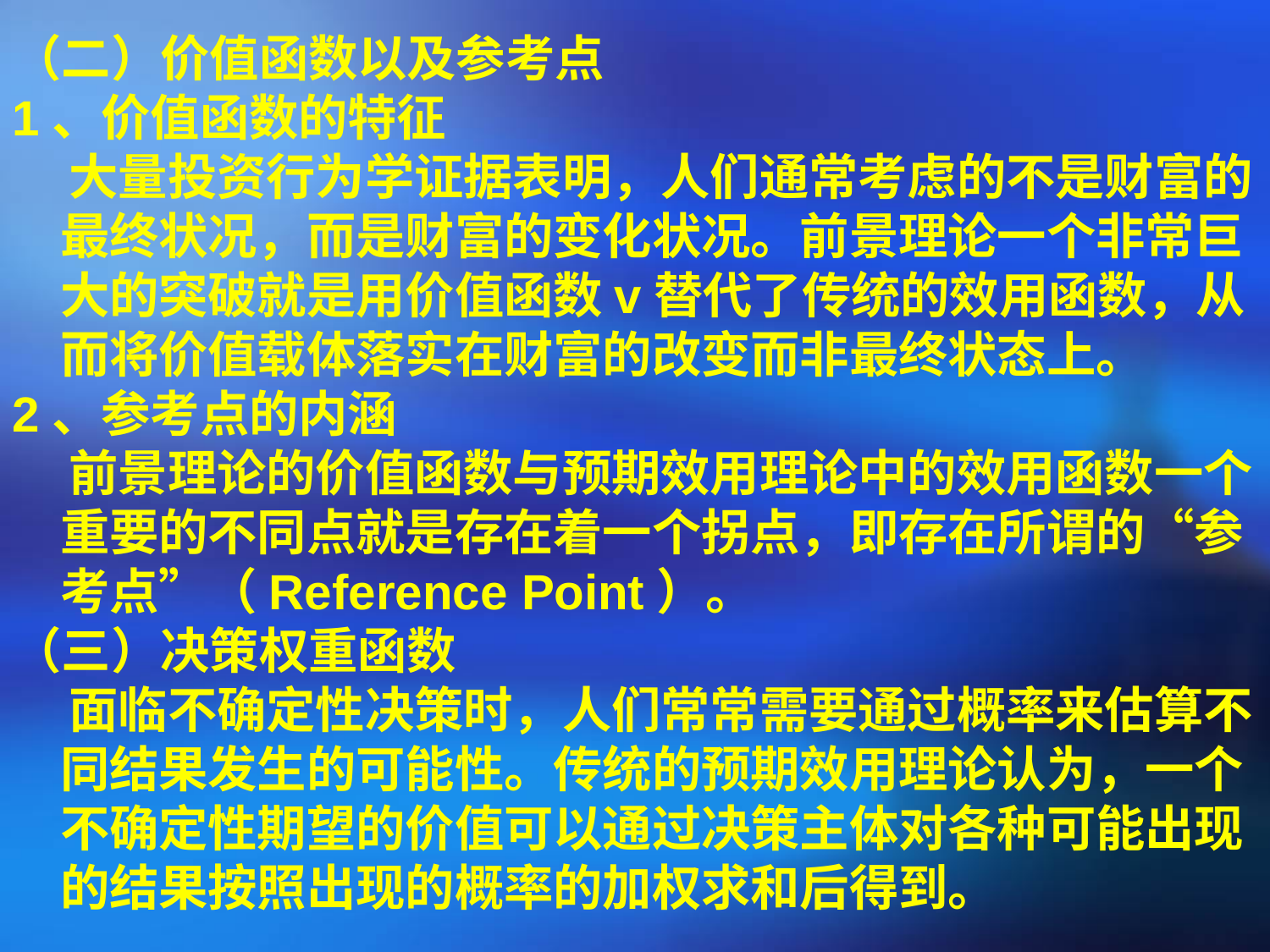

（二）价值函数以及参考点
1、价值函数的特征
    大量投资行为学证据表明，人们通常考虑的不是财富的最终状况，而是财富的变化状况。前景理论一个非常巨大的突破就是用价值函数v替代了传统的效用函数，从而将价值载体落实在财富的改变而非最终状态上。
2、参考点的内涵
    前景理论的价值函数与预期效用理论中的效用函数一个重要的不同点就是存在着一个拐点，即存在所谓的“参考点”（Reference Point）。
（三）决策权重函数
    面临不确定性决策时，人们常常需要通过概率来估算不同结果发生的可能性。传统的预期效用理论认为，一个不确定性期望的价值可以通过决策主体对各种可能出现的结果按照出现的概率的加权求和后得到。